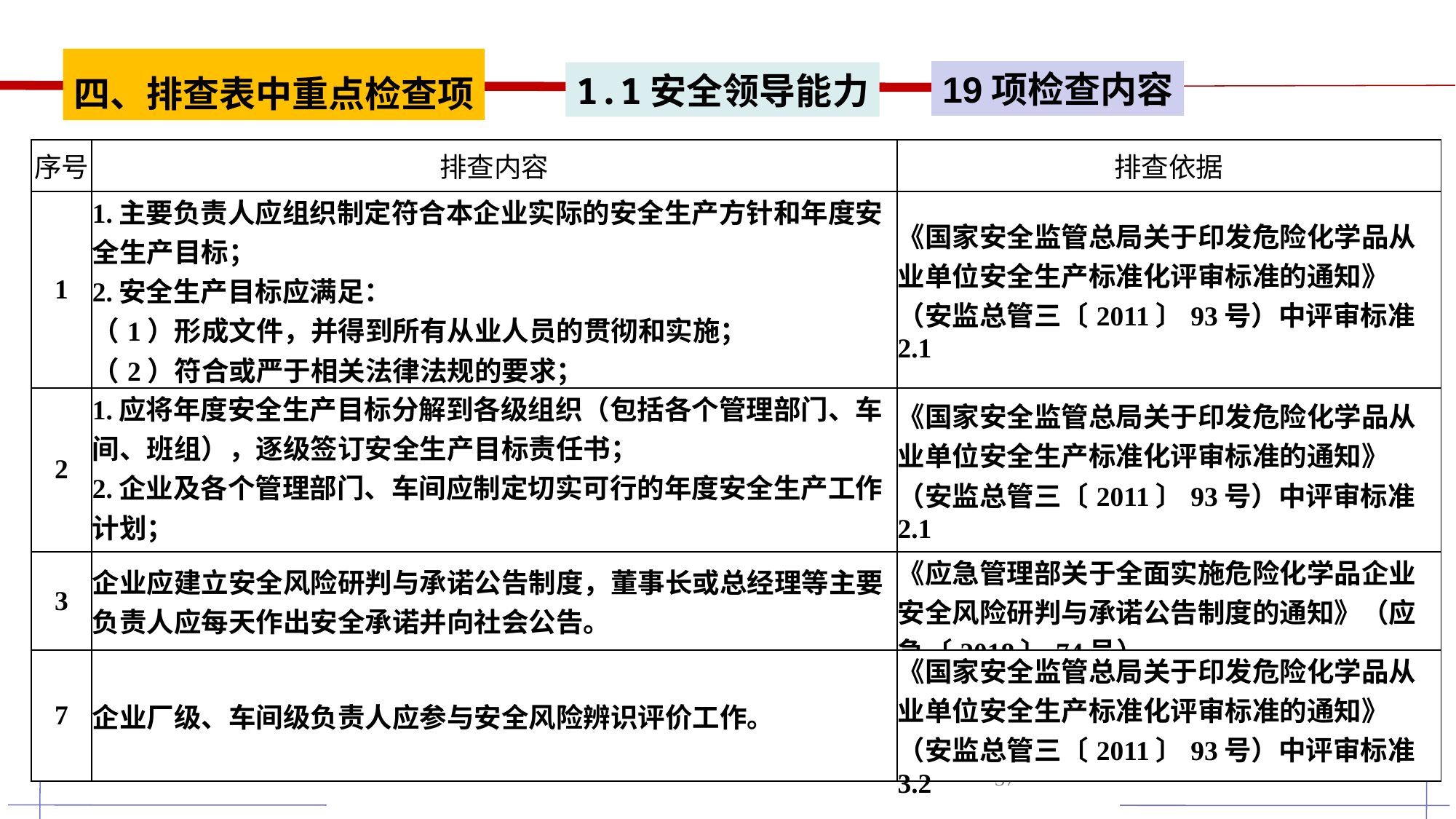

四、排查表中重点检查项
19项检查内容
1.1安全领导能力
| 序号 | 排查内容 | 排查依据 |
| --- | --- | --- |
| 1 | 1.主要负责人应组织制定符合本企业实际的安全生产方针和年度安全生产目标； 2.安全生产目标应满足： （1）形成文件，并得到所有从业人员的贯彻和实施； （2）符合或严于相关法律法规的要求； （3）根据安全生产目标制定量化的安全生产工作指标。 | 《国家安全监管总局关于印发危险化学品从业单位安全生产标准化评审标准的通知》（安监总管三〔2011〕93号）中评审标准2.1 |
| 2 | 1.应将年度安全生产目标分解到各级组织（包括各个管理部门、车间、班组），逐级签订安全生产目标责任书； 2.企业及各个管理部门、车间应制定切实可行的年度安全生产工作计划； 3.应定期考核安全生产目标完成情况。 | 《国家安全监管总局关于印发危险化学品从业单位安全生产标准化评审标准的通知》（安监总管三〔2011〕93号）中评审标准2.1 |
| 3 | 企业应建立安全风险研判与承诺公告制度，董事长或总经理等主要负责人应每天作出安全承诺并向社会公告。 | 《应急管理部关于全面实施危险化学品企业安全风险研判与承诺公告制度的通知》（应急〔2018〕74号） |
| 7 | 企业厂级、车间级负责人应参与安全风险辨识评价工作。 | 《国家安全监管总局关于印发危险化学品从业单位安全生产标准化评审标准的通知》（安监总管三〔2011〕93号）中评审标准3.2 |
37